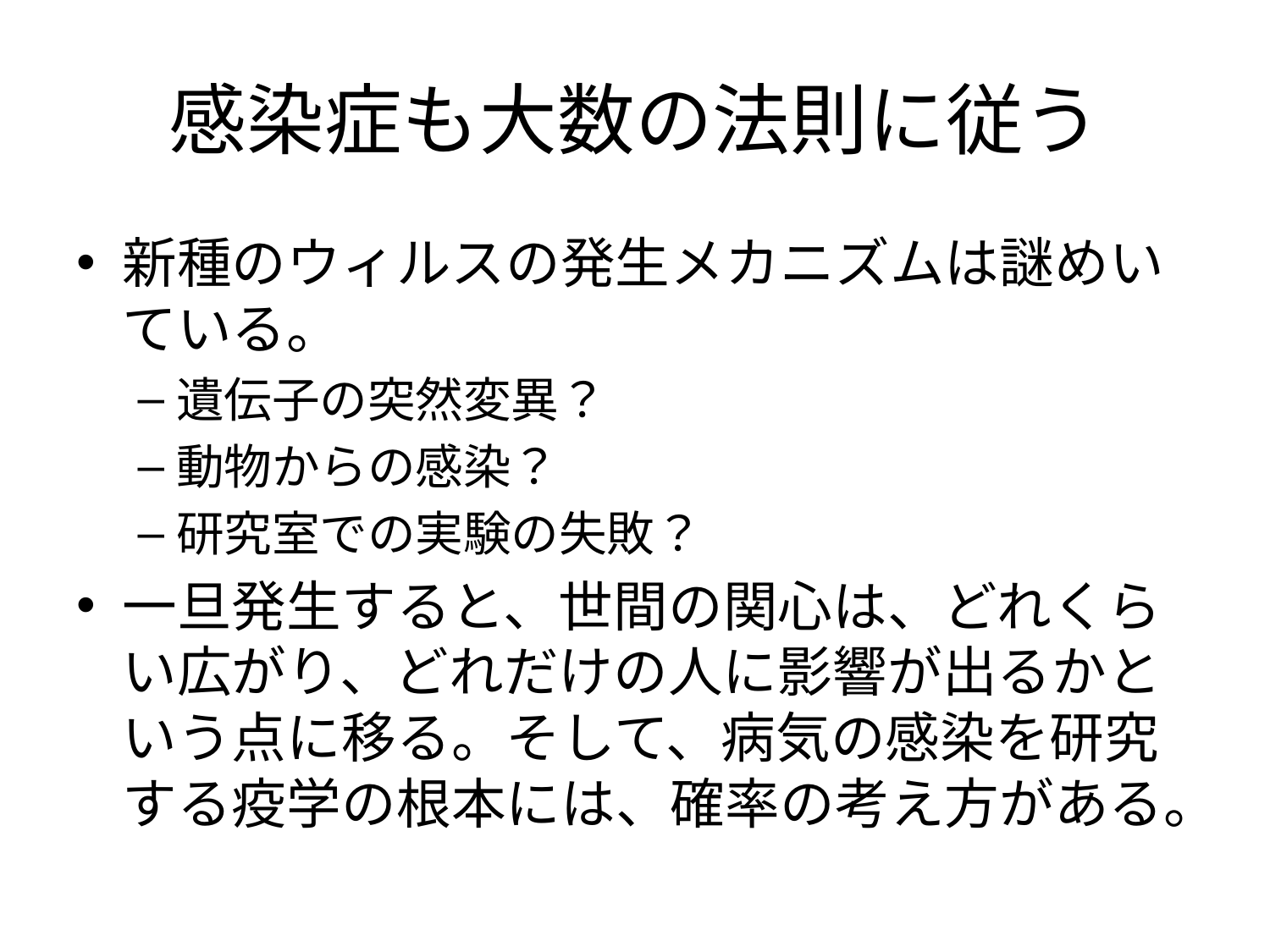

# 感染症も大数の法則に従う
新種のウィルスの発生メカニズムは謎めいている。
遺伝子の突然変異？
動物からの感染？
研究室での実験の失敗？
一旦発生すると、世間の関心は、どれくらい広がり、どれだけの人に影響が出るかという点に移る。そして、病気の感染を研究する疫学の根本には、確率の考え方がある。